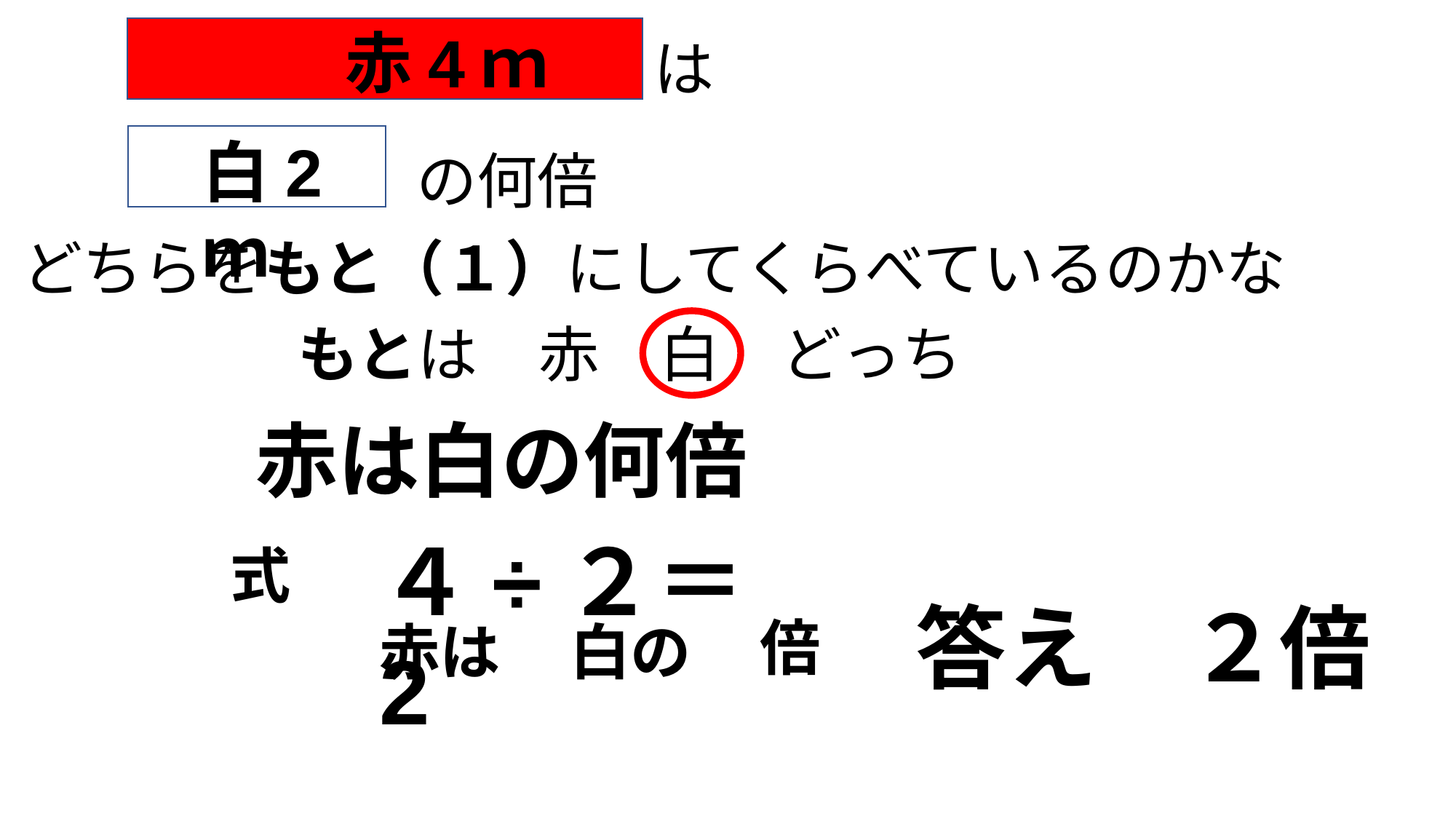

赤4ｍ

は
白2ｍ

の何倍
どちらをもと（１）にしてくらべているのかな
もとは　赤　白　どっち

赤は白の何倍
４÷２＝2
式
答え　２倍
倍
赤は
白の